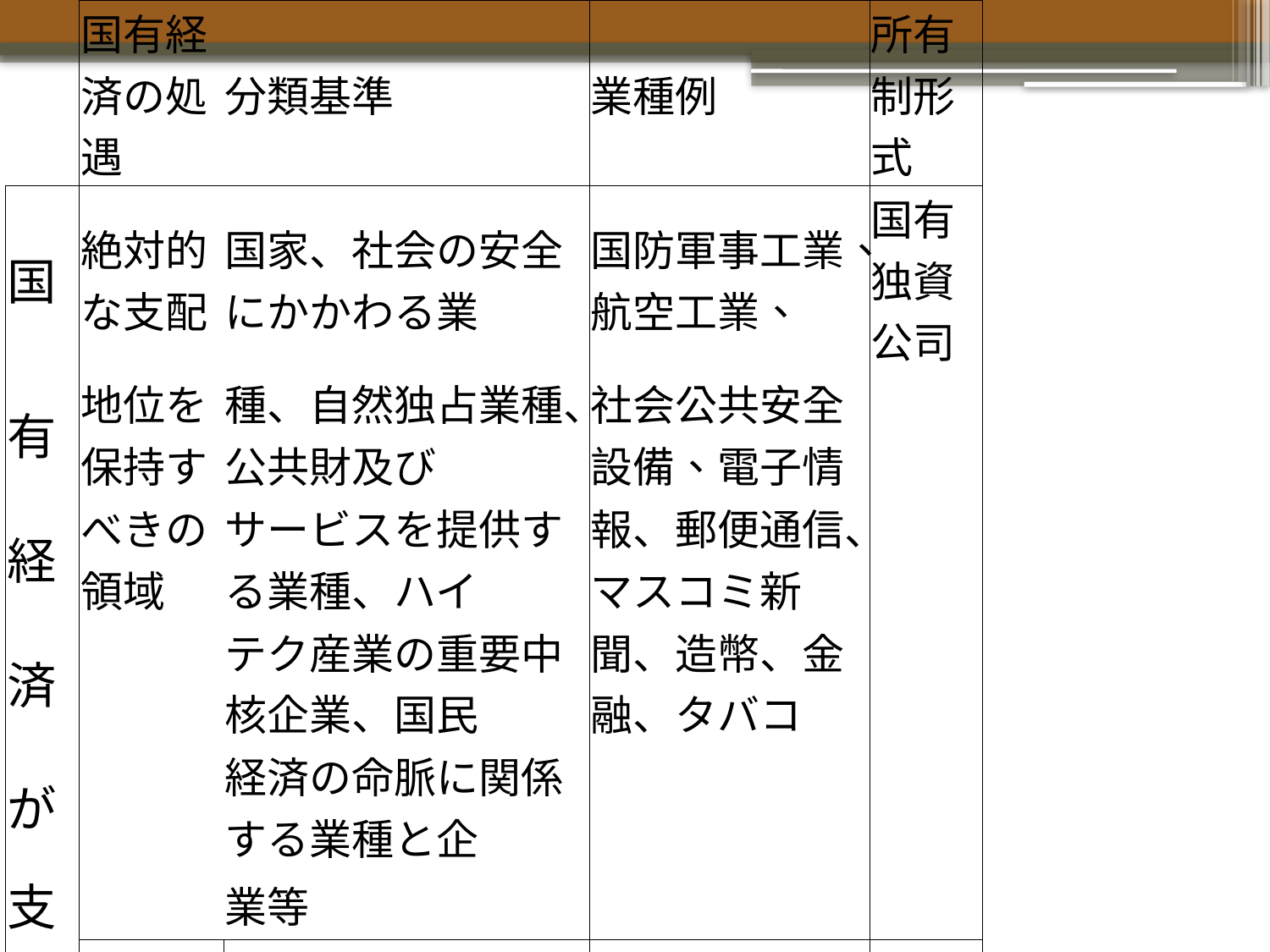

|  |  | 国有経済の処遇 |  | 分類基準 | 業種例 | 所有制形式 |
| --- | --- | --- | --- | --- | --- | --- |
| 国 |  | 絶対的な支配 |  | 国家、社会の安全にかかわる業 | 国防軍事工業、航空工業、 | 国有独資公司 |
| 有 |  | 地位を保持す |  | 種、自然独占業種、公共財及び | 社会公共安全設備、電子情 |  |
| 経 |  | べきの領域 |  | サービスを提供する業種、ハイ | 報、郵便通信、マスコミ新 |  |
| 済 |  |  |  | テク産業の重要中核企業、国民 | 聞、造幣、金融、タバコ |  |
| が |  |  |  | 経済の命脈に関係する業種と企 |  |  |
| 支 |  |  |  | 業等 |  |  |
| 配 |  | 支配地位を保 |  | 国家の支配なしでは公共サービ | 電力、鉄道運輸と航空運輸、 | 国有持株絶対 |
| す |  | 持すべきだ |  | スの提供、社会安定に影響し、 | 科学研究と総合技術サービ | 支配公司 |
| べ |  | が、非国有資 |  | 投資の規模が一般に比較的に大 | ス、公共設備サービス、水 |  |
| き |  | 本の参入可能 |  | きく、建設の周期も比較的に長 | 利管理と地質探査、衛生体 |  |
| 業 |  | な領域 |  | く、非国有経済が参入しがたい分野 | 育と社会サービス、教育、 |  |
| 種 |  |  |  |  | 芸術、農産品基地等 |  |
| と |  | 国有経済の支 |  | 長期的な発展に対し有意義であ | 情報産業、電子及び通信設 | 国有持株絶対 |
| 領 |  | 配を一層強化 |  | るが、国有経済の発展水準が不 | 備製造業、新エネルギー産 | 支配公司 |
| 域 |  | しなければならない |  | 十分であり、国有経済の一定の | 業、医薬製造、交通運輸電 | 寡頭独占及び |
|  |  | 領域 |  | 支配力を保持し、かつ、その他 | 信、専用設備製造、軽紡工 | 競争独占 |
|  |  |  |  | の社会資本の投入を誘導すべき | 業用設備製造、基礎科学研 |  |
|  |  |  |  | である分野 | 究と総合技術サービス、地 |  |
| 国有経済が撤退 |  |  |  | 企業の規模は小さいが、発展の | 加工業、絹製品業、小型用 | 国家株式参加 |
| すべき業種と領域 |  |  |  | 可能性が高く、技術力が低くて | 品製造業、ラジオテレビ設 | 公司、株式合 |
|  |  |  |  | もよい分野。労働集約型業種、競争 | 備修理等、食品製造及び加 | 作、混合所有 |
|  |  |  |  | 激化産業、民営で効率、競争力を | 工業、繊維品製造業等、小 | 制 |
|  |  |  |  | 高める必要のある分野 | 売業、飲食、旅行サービス |  |
| 国有経済の参入、 |  |  |  | 一般的な競争の分野 | 化学原料、製品製造業、農 | 国家株式参加 |
| 撤退が自由な業 |  |  |  |  | 林漁業に関する製品製造、 | 公司、株式合 |
| 種と領域 |  |  |  |  | 電子製品製造業、交通運輸 | 作、混合所有 |
|  |  |  |  |  | 設備製造業、建築、非義務 |  |
|  |  |  |  |  | 教育、文化芸術等 |  |